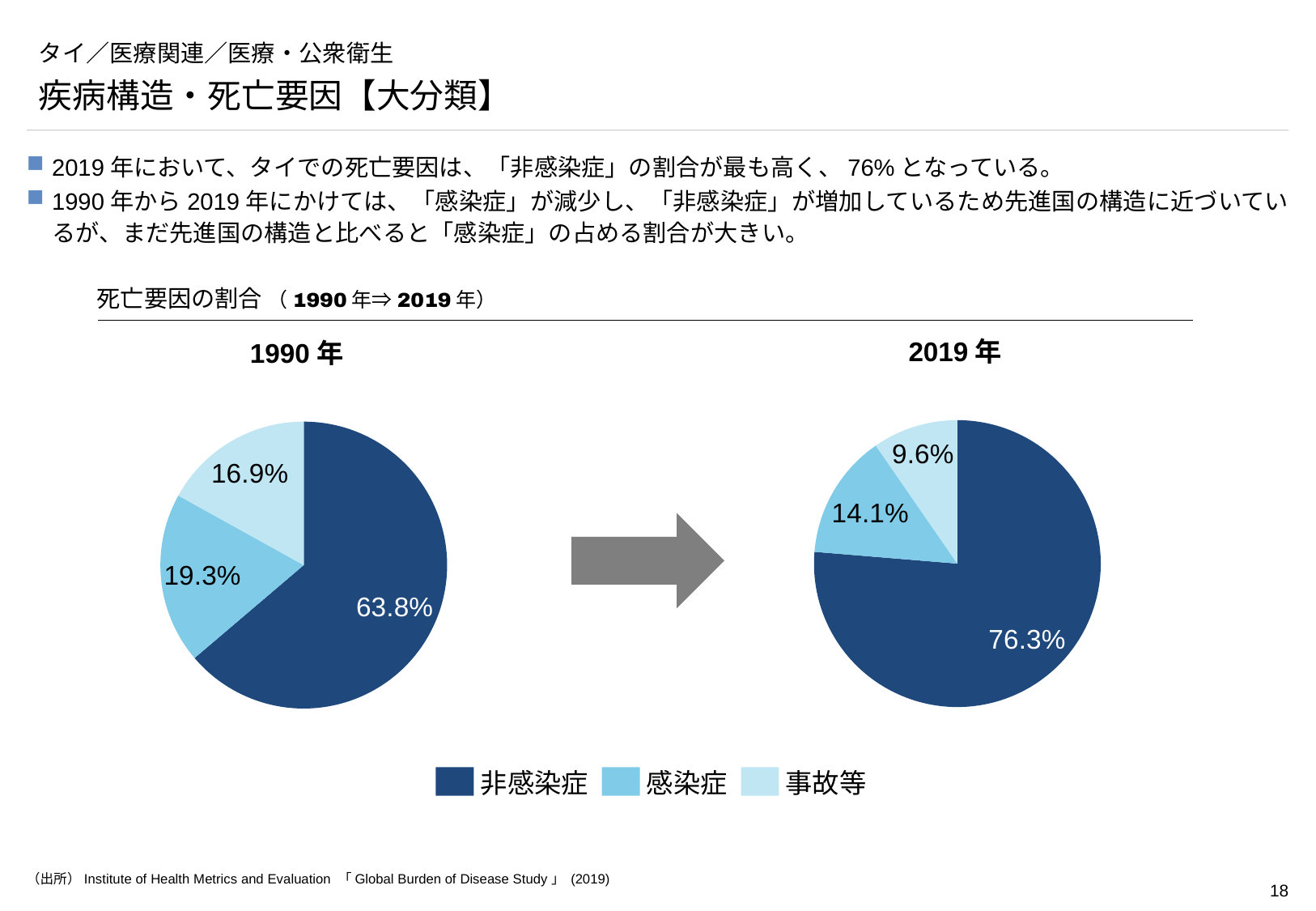

# タイ／医療関連／医療・公衆衛生
疾病構造・死亡要因【大分類】
2019年において、タイでの死亡要因は、「非感染症」の割合が最も高く、76%となっている。
1990年から2019年にかけては、「感染症」が減少し、「非感染症」が増加しているため先進国の構造に近づいているが、まだ先進国の構造と比べると「感染症」の占める割合が大きい。
死亡要因の割合 （1990年⇒2019年）
2019年
1990年

### Chart

| Category |  |
|---|---|

### Chart

| Category |  |
|---|---|
非感染症
感染症
事故等

（出所）Institute of Health Metrics and Evaluation 「Global Burden of Disease Study」 (2019)